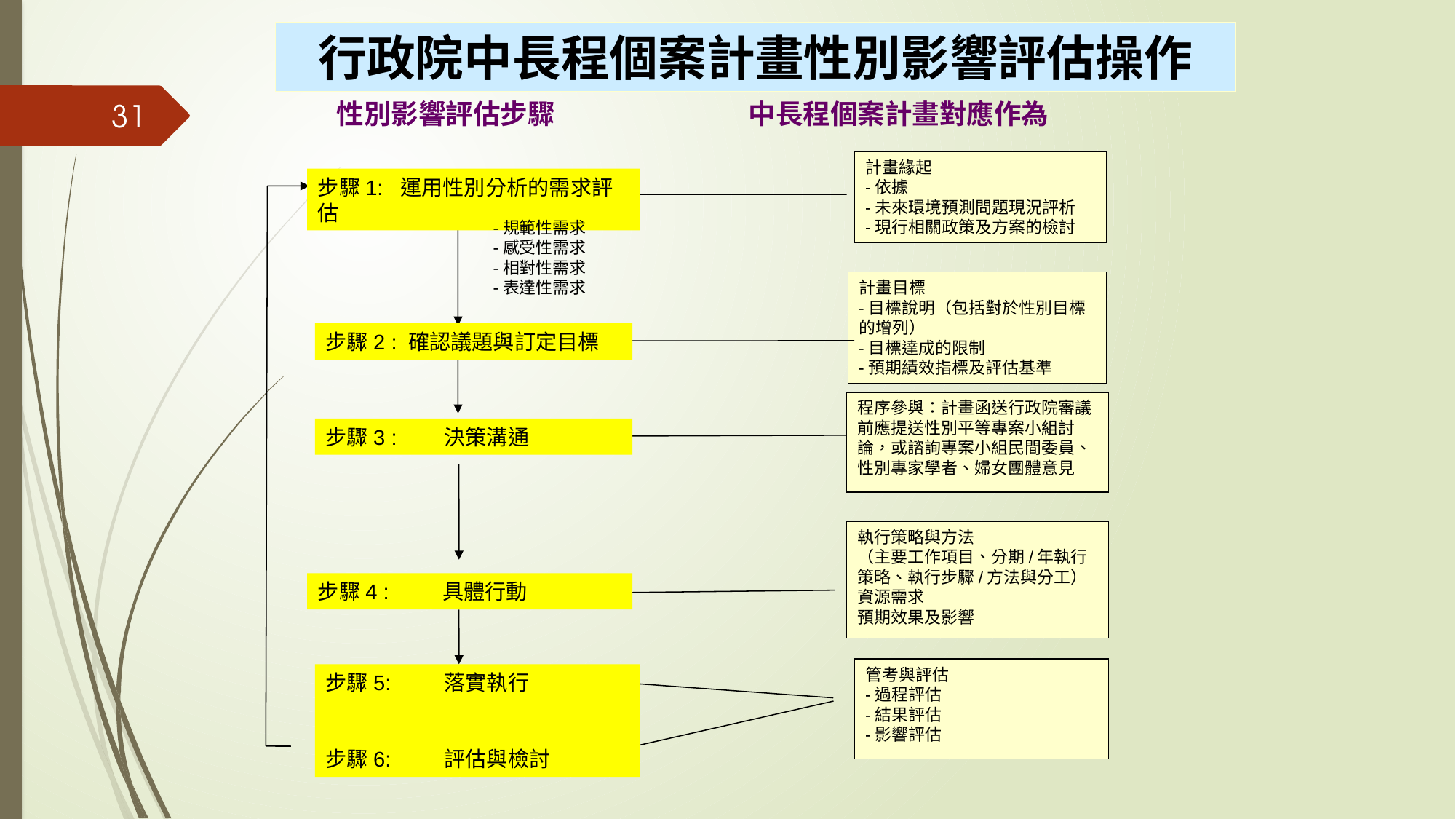

行政院中長程個案計畫性別影響評估操作
性別影響評估步驟　　　　                       中長程個案計畫對應作為

31
計畫緣起
-依據
-未來環境預測問題現況評析
-現行相關政策及方案的檢討
步驟1:  運用性別分析的需求評估

-規範性需求
-感受性需求
-相對性需求
-表達性需求

計畫目標
-目標說明（包括對於性別目標的增列）
-目標達成的限制
-預期績效指標及評估基準

步驟2 : 確認議題與訂定目標

程序參與：計畫函送行政院審議前應提送性別平等專案小組討論，或諮詢專案小組民間委員、性別專家學者、婦女團體意見
步驟3 :       決策溝通

執行策略與方法
（主要工作項目、分期/年執行策略、執行步驟/方法與分工）
資源需求
預期效果及影響
步驟4 :        具體行動

管考與評估
-過程評估
-結果評估
-影響評估
步驟5:        落實執行

步驟6:        評估與檢討